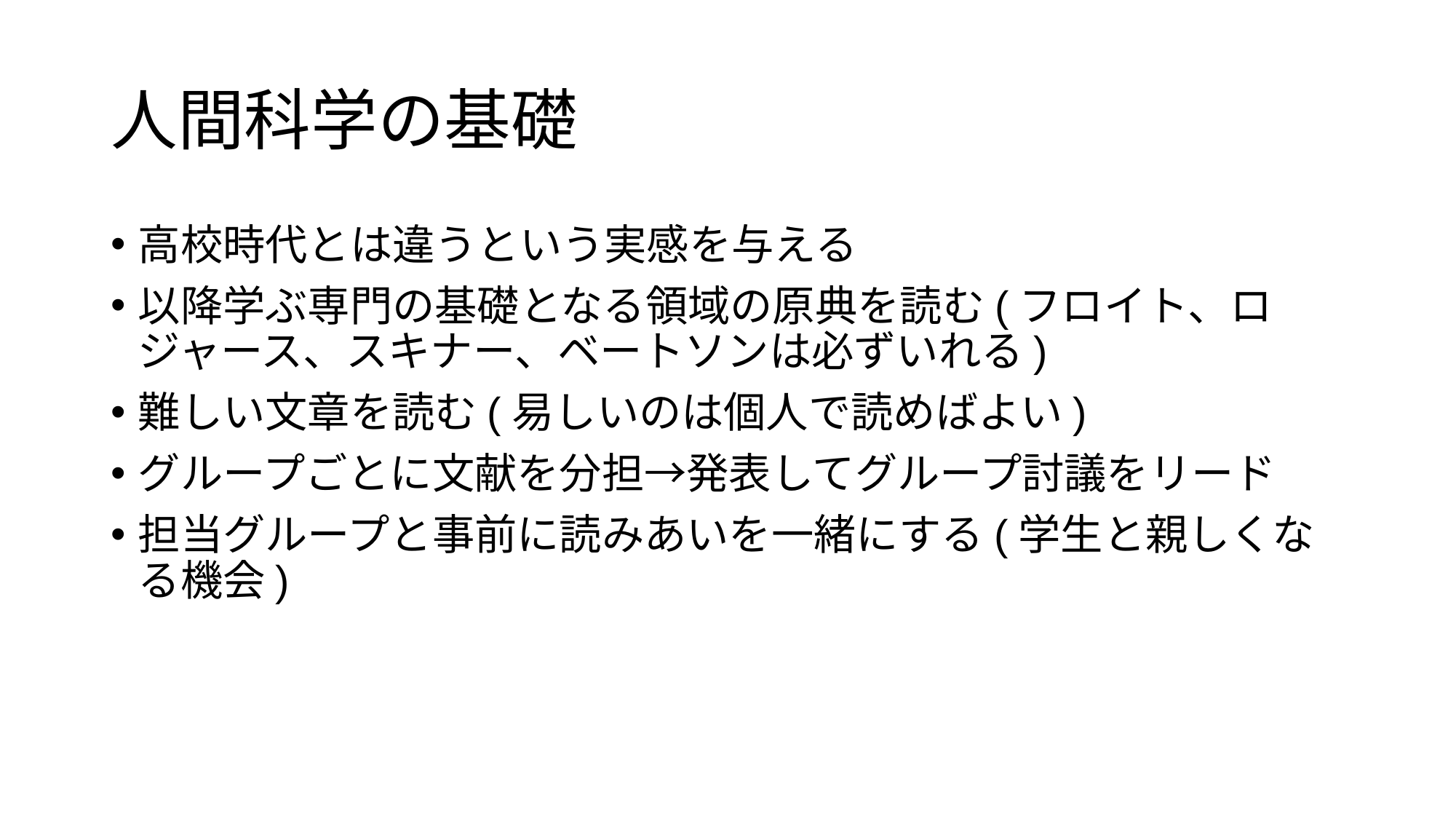

# 人間科学の基礎
高校時代とは違うという実感を与える
以降学ぶ専門の基礎となる領域の原典を読む(フロイト、ロジャース、スキナー、ベートソンは必ずいれる)
難しい文章を読む(易しいのは個人で読めばよい)
グループごとに文献を分担→発表してグループ討議をリード
担当グループと事前に読みあいを一緒にする(学生と親しくなる機会)